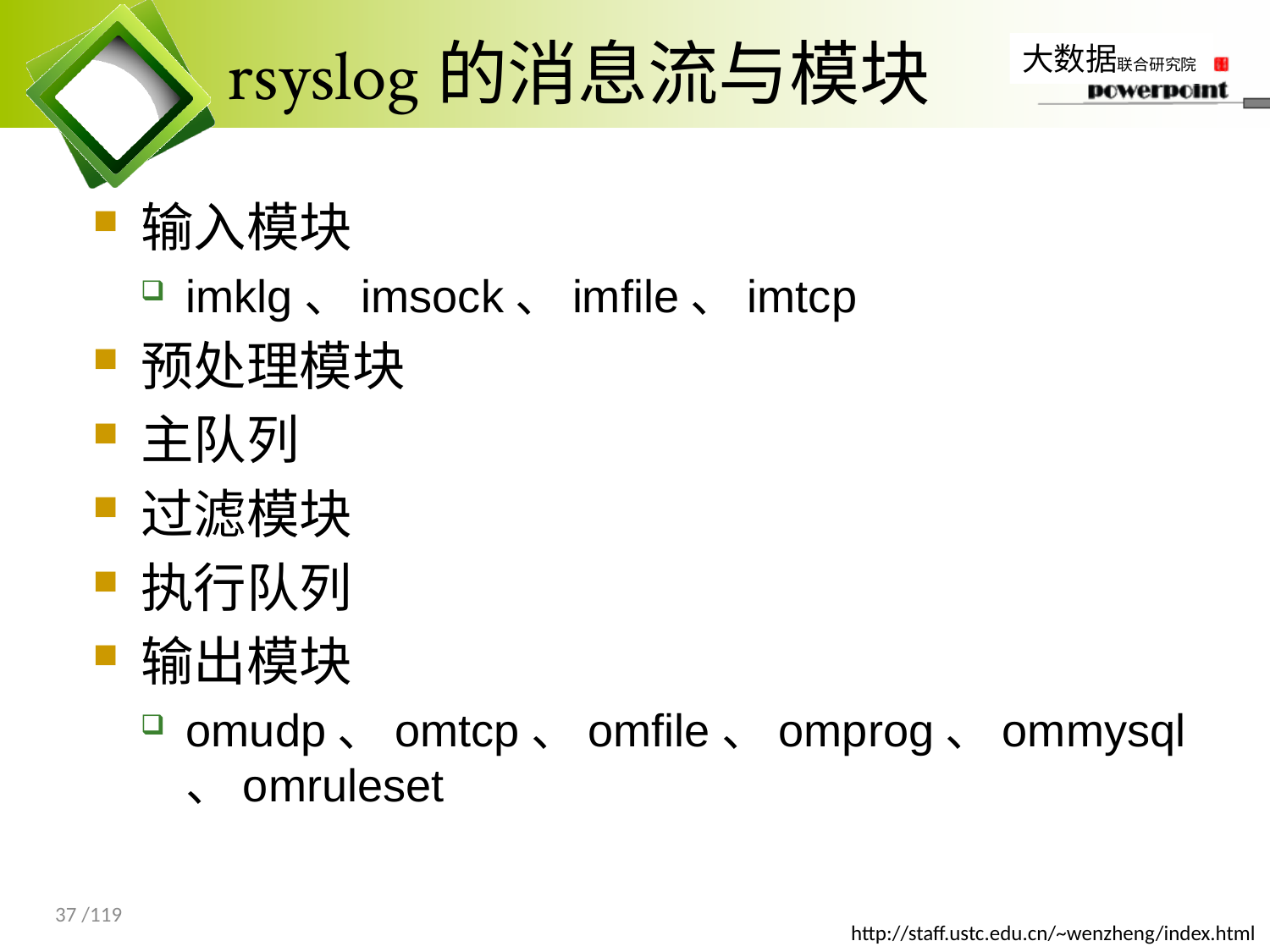

# rsyslog的消息流与模块

输入模块
imklg、imsock、imfile、imtcp
预处理模块
主队列
过滤模块
执行队列
输出模块
omudp、omtcp、omfile、omprog、ommysql、omruleset
37